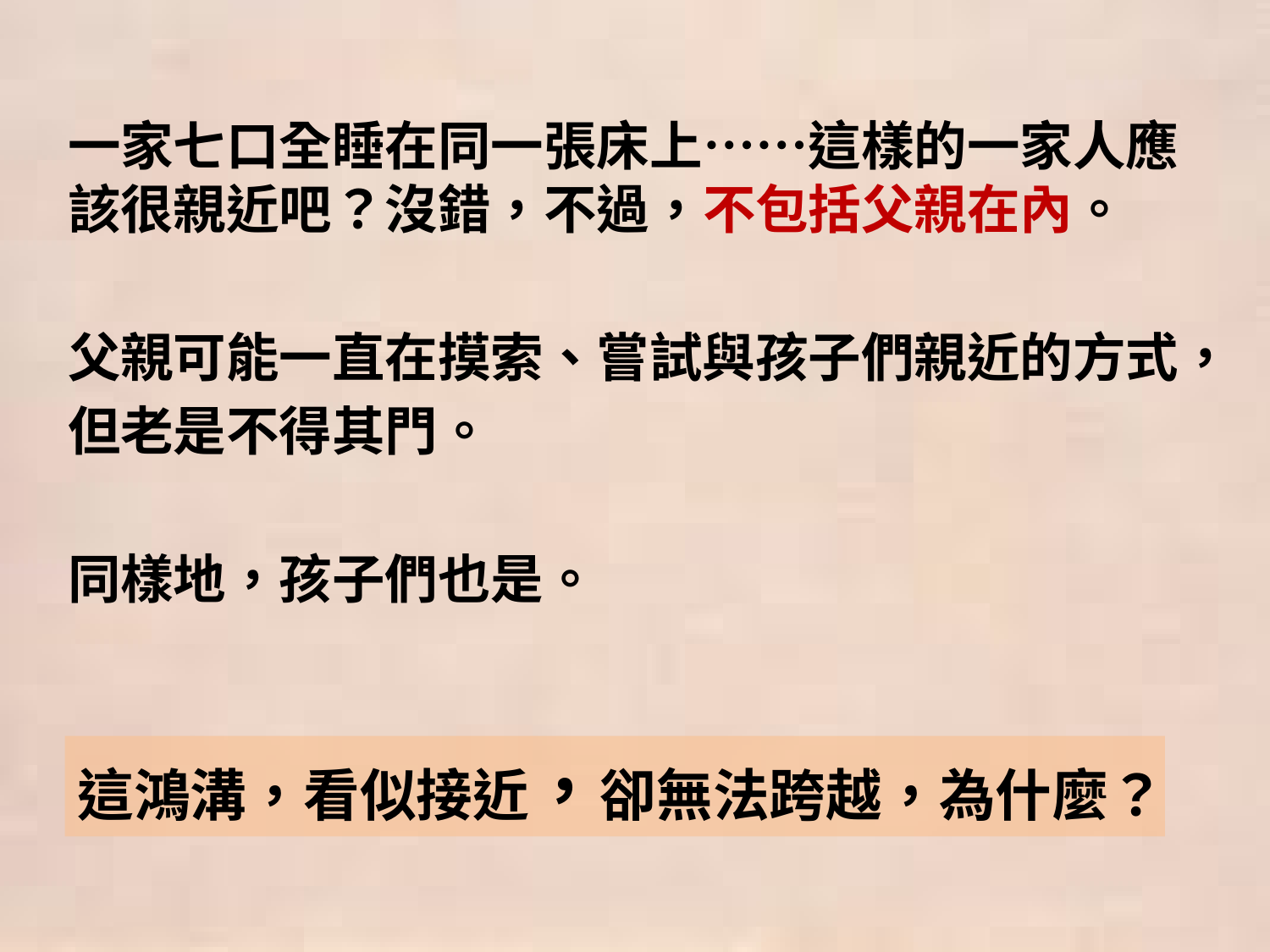

一家七口全睡在同一張床上……這樣的一家人應該很親近吧？沒錯，不過，不包括父親在內。

父親可能一直在摸索、嘗試與孩子們親近的方式，
但老是不得其門。

同樣地，孩子們也是。

這鴻溝，看似接近，卻無法跨越，為什麼？